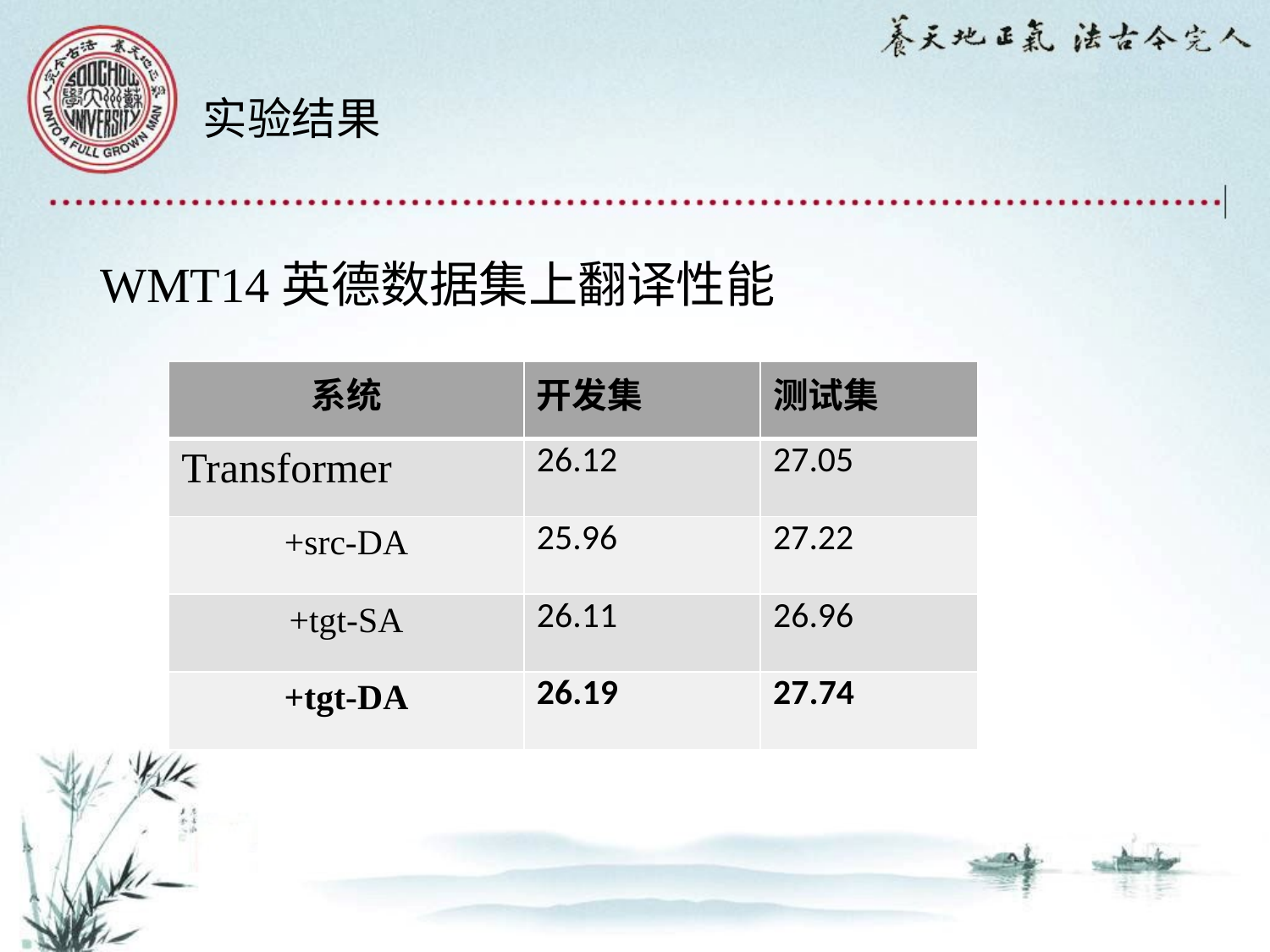

# 实验结果
WMT14英德数据集上翻译性能

| 系统 | 开发集 | 测试集 |
| --- | --- | --- |
| Transformer | 26.12 | 27.05 |
| +src-DA | 25.96 | 27.22 |
| +tgt-SA | 26.11 | 26.96 |
| +tgt-DA | 26.19 | 27.74 |